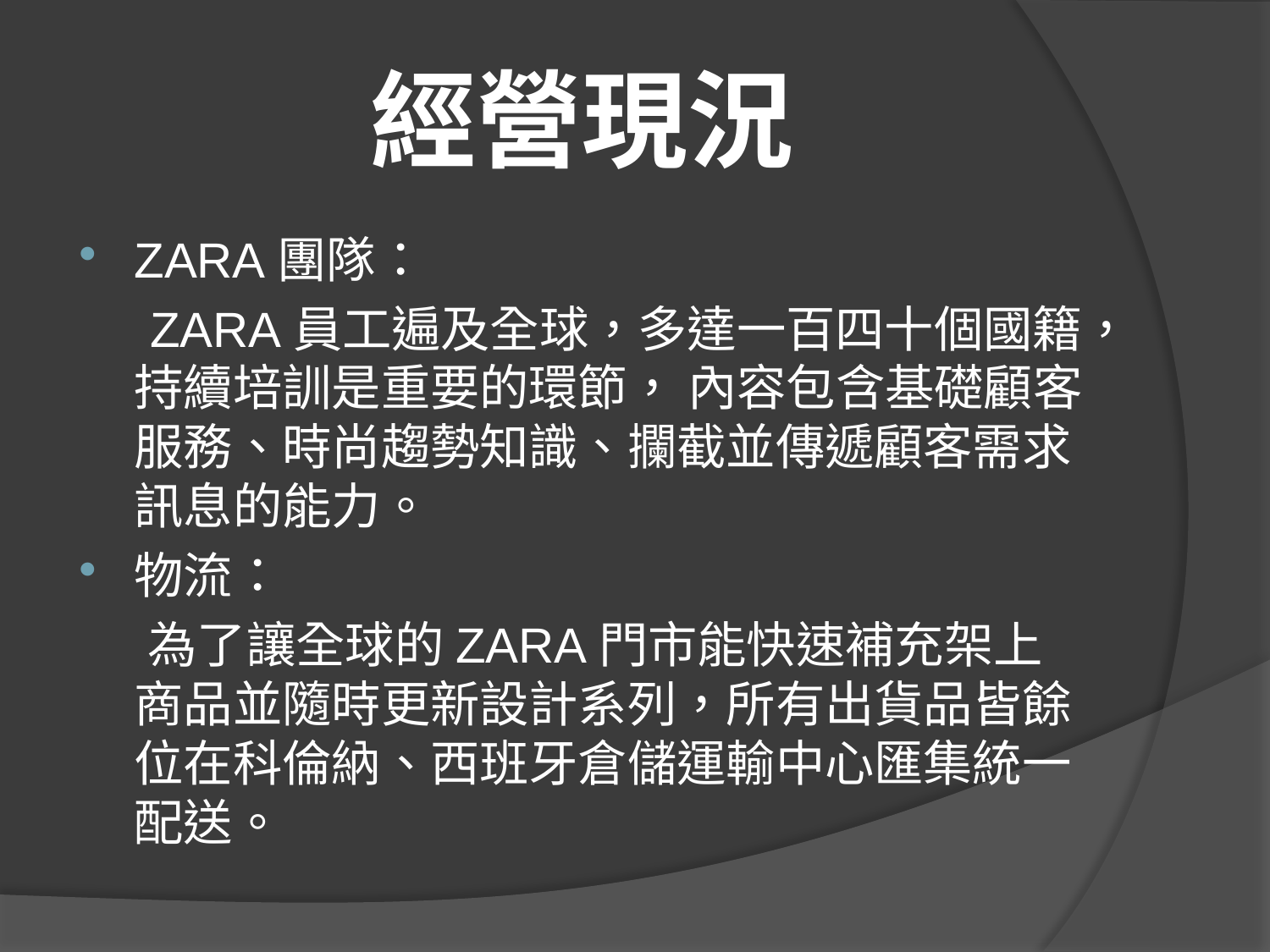

# 經營現況
ZARA團隊：
     ZARA員工遍及全球，多達一百四十個國籍，持續培訓是重要的環節， 內容包含基礎顧客服務、時尚趨勢知識、攔截並傳遞顧客需求訊息的能力。
物流：
     為了讓全球的ZARA門市能快速補充架上商品並隨時更新設計系列，所有出貨品皆餘位在科倫納、西班牙倉儲運輸中心匯集統一配送。